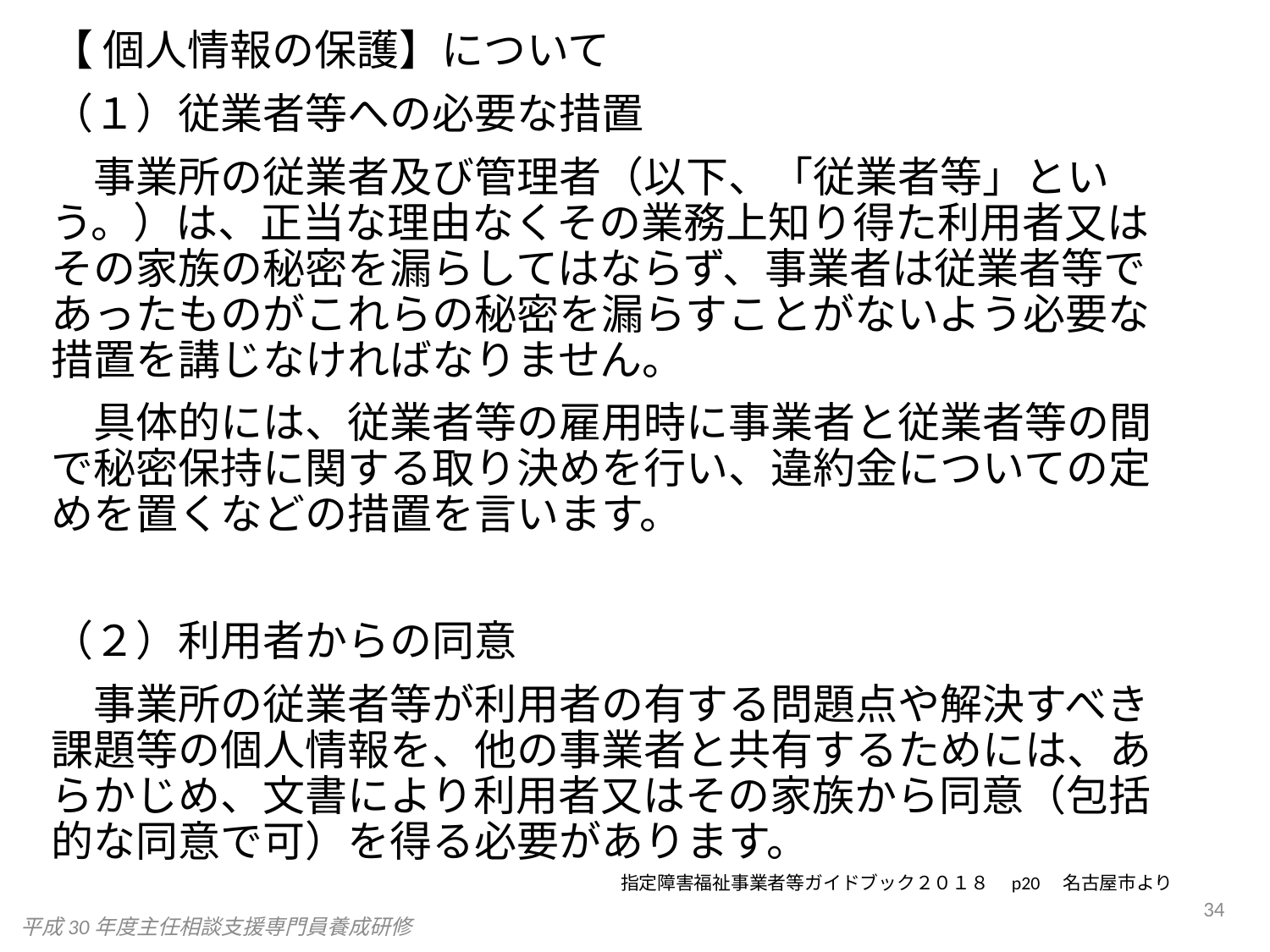

【 個人情報の保護】について
（１）従業者等への必要な措置
　事業所の従業者及び管理者（以下、「従業者等」という。）は、正当な理由なくその業務上知り得た利用者又はその家族の秘密を漏らしてはならず、事業者は従業者等であったものがこれらの秘密を漏らすことがないよう必要な措置を講じなければなりません。
　具体的には、従業者等の雇用時に事業者と従業者等の間で秘密保持に関する取り決めを行い、違約金についての定めを置くなどの措置を言います。

（２）利用者からの同意
　事業所の従業者等が利用者の有する問題点や解決すべき課題等の個人情報を、他の事業者と共有するためには、あらかじめ、文書により利用者又はその家族から同意（包括的な同意で可）を得る必要があります。
指定障害福祉事業者等ガイドブック２０１８　p20　名古屋市より
34
平成30年度主任相談支援専門員養成研修